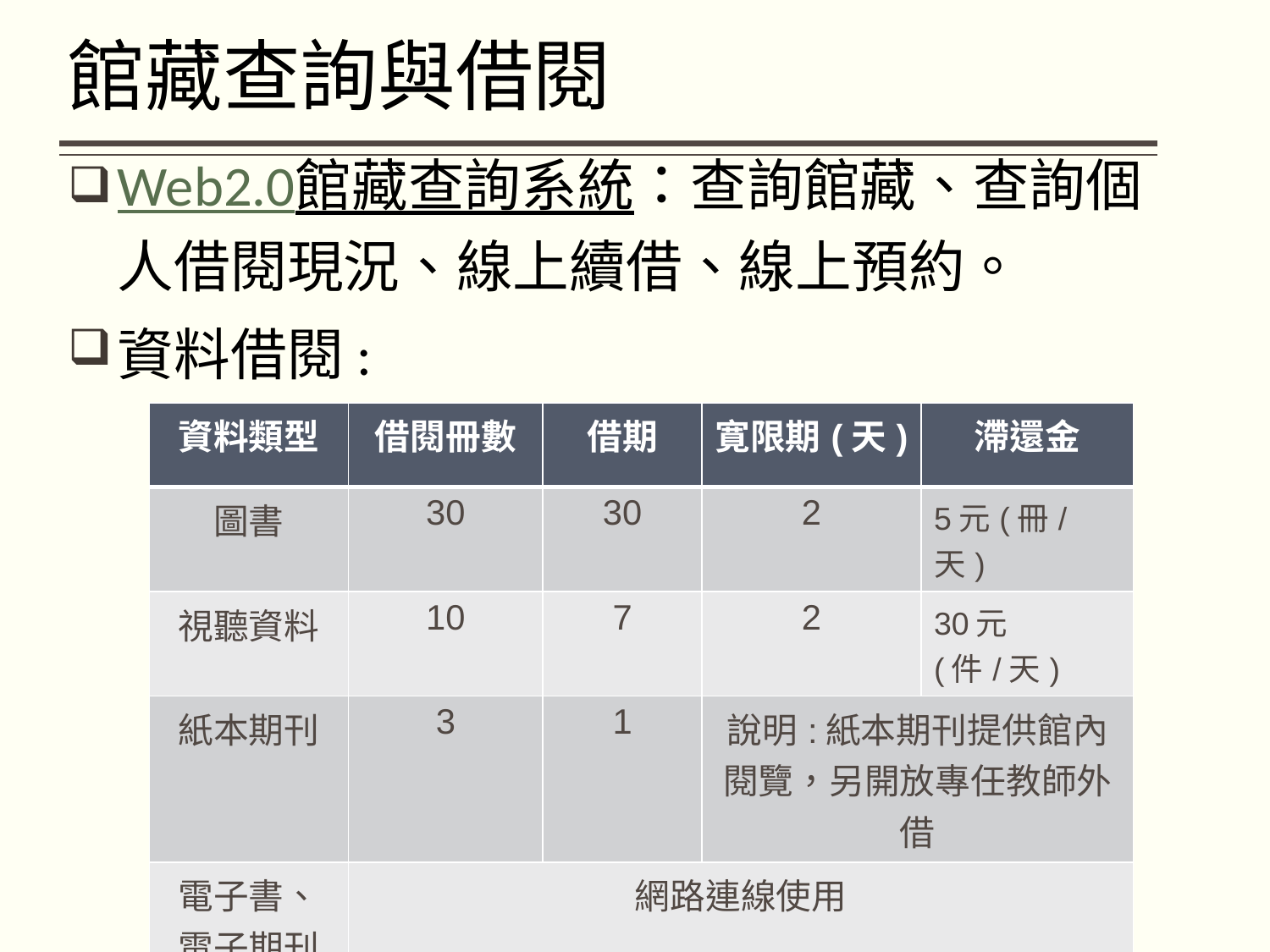

# 館藏查詢與借閱
Web2.0館藏查詢系統：查詢館藏、查詢個人借閱現況、線上續借、線上預約。
資料借閱:

| 資料類型 | 借閱冊數 | 借期 | 寛限期(天) | 滯還金 |
| --- | --- | --- | --- | --- |
| 圖書 | 30 | 30 | 2 | 5元(冊/天) |
| 視聽資料 | 10 | 7 | 2 | 30元(件/天) |
| 紙本期刊 | 3 | 1 | 說明:紙本期刊提供館內閱覽，另開放專任教師外借 |  |
| 電子書、 電子期刊 | 網路連線使用 |  |  |  |
            5